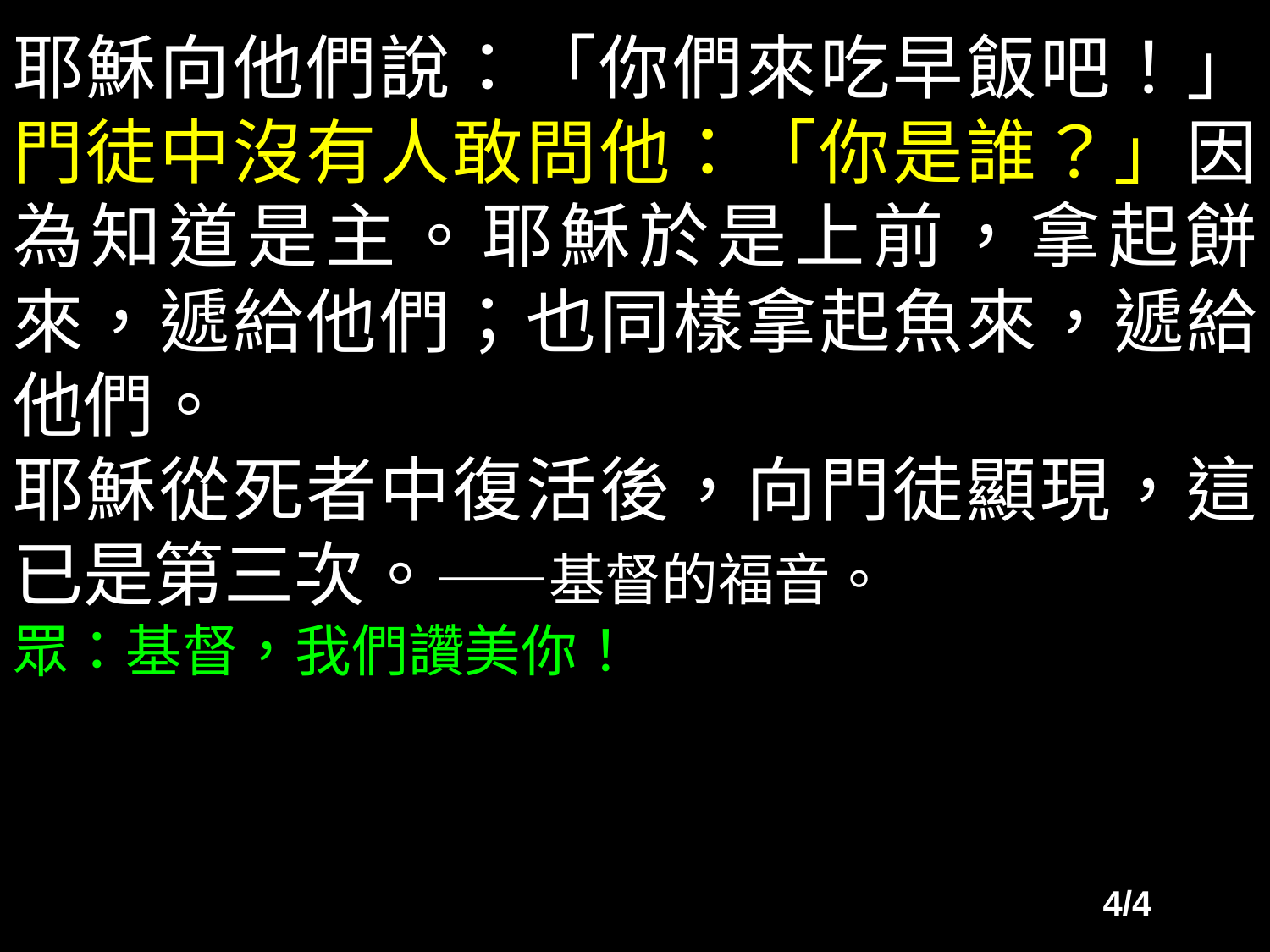

耶穌向他們說：「你們來吃早飯吧！」門徒中沒有人敢問他：「你是誰？」因為知道是主。耶穌於是上前，拿起餅來，遞給他們；也同樣拿起魚來，遞給他們。
耶穌從死者中復活後，向門徒顯現，這已是第三次。——基督的福音。
眾：基督，我們讚美你！

4/4